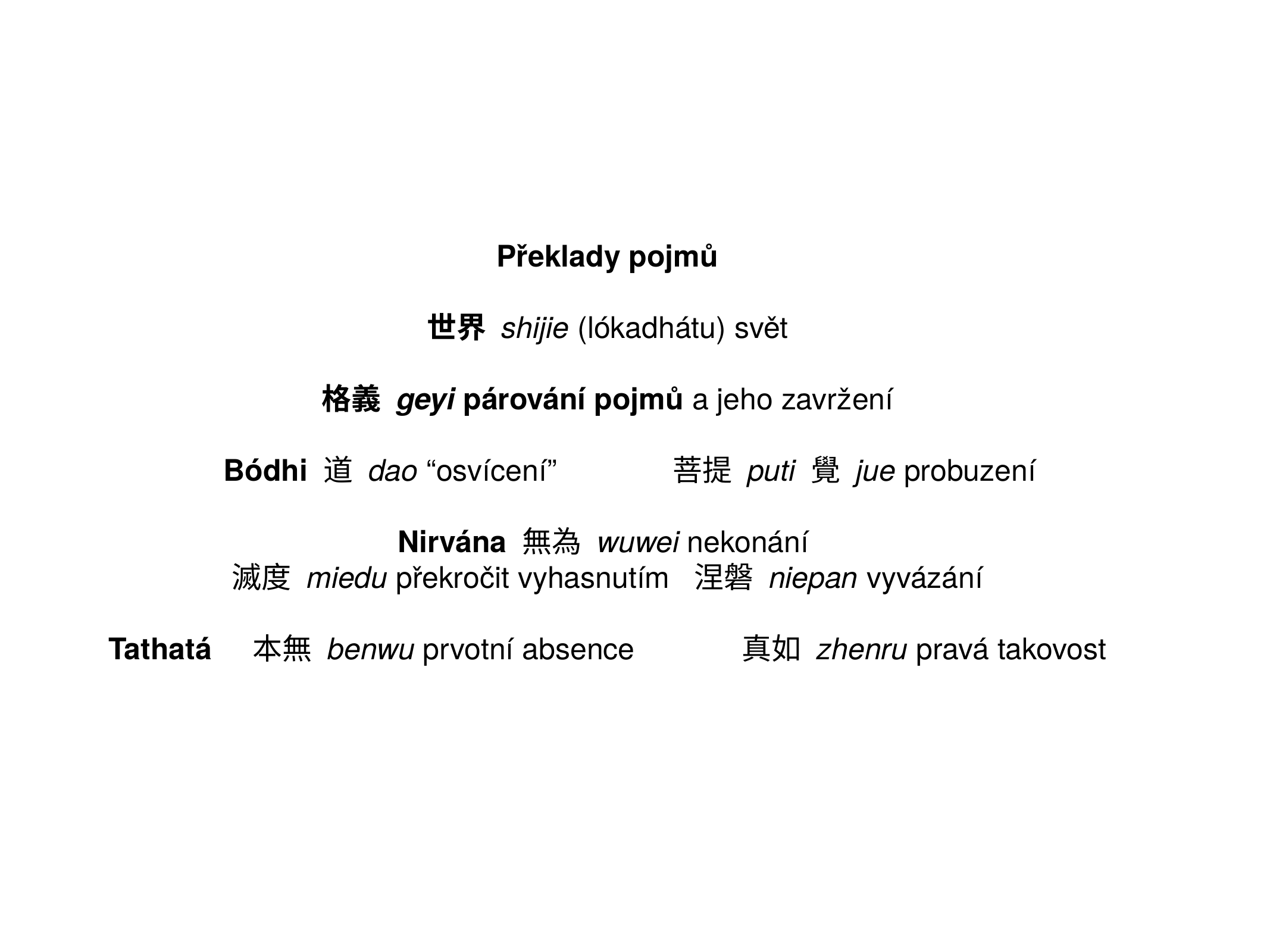

Překlady pojmů

世界 shijie (lókadhátu) svět

格義 geyi párování pojmů a jeho zavržení

Bódhi 道 dao “osvícení”             菩提 puti 覺 jue probuzení

Nirvána 無為 wuwei nekonání
滅度 miedu překročit vyhasnutím  涅磐 niepan vyvázání

Tathatá    本無 benwu prvotní absence            真如 zhenru pravá takovost